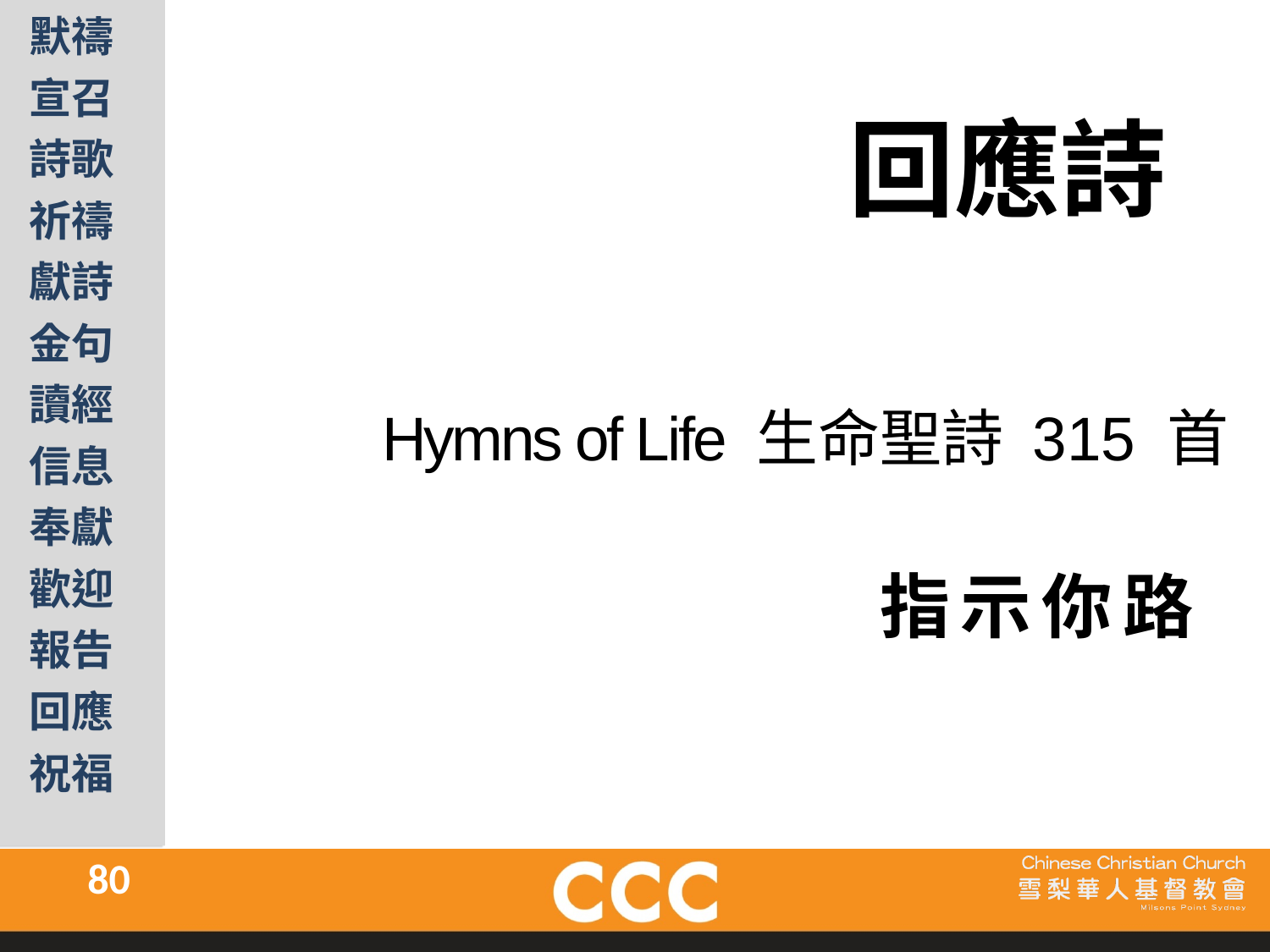

回應詩
Hymns of Life 生命聖詩 315 首
指示你路
80